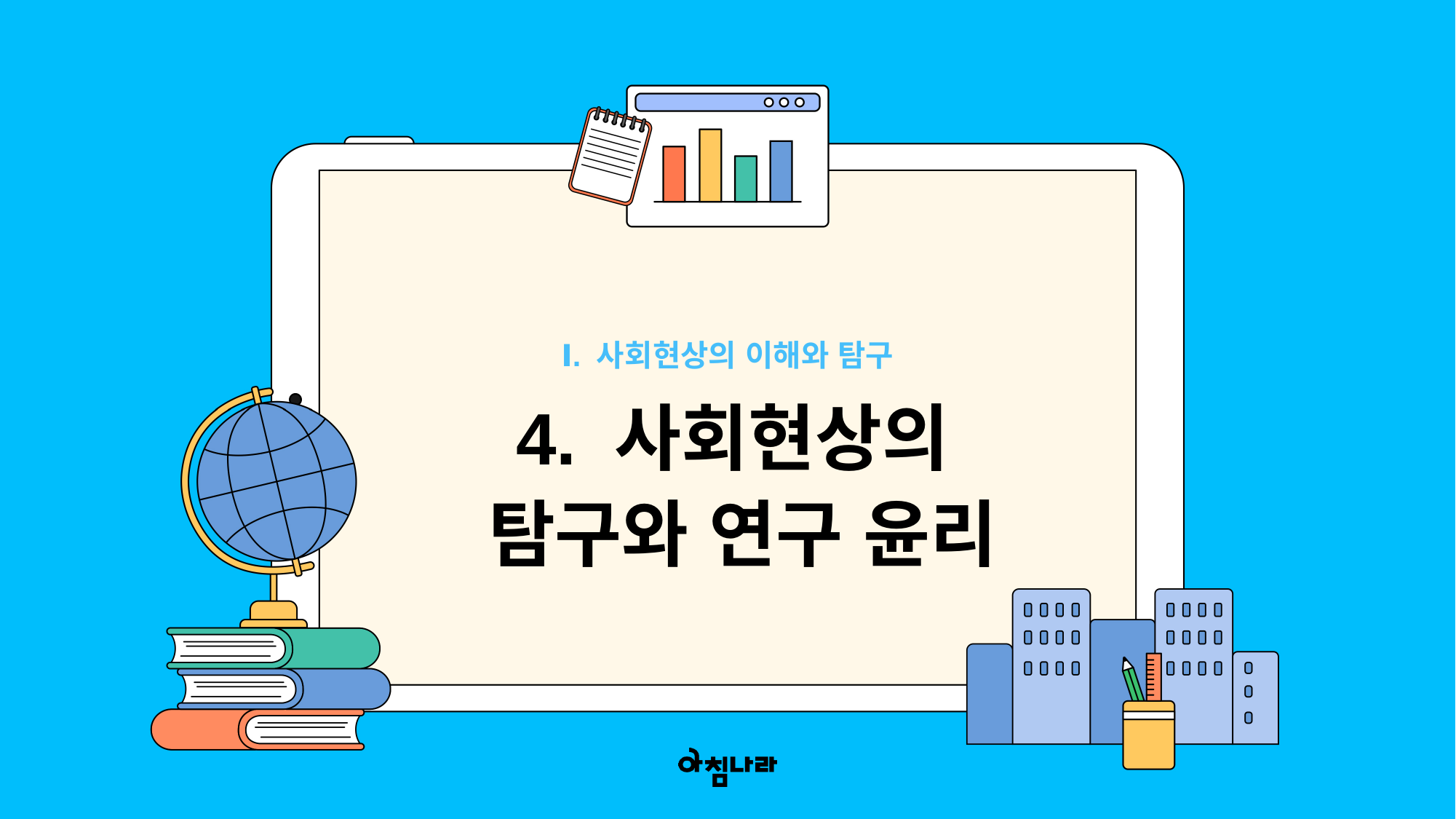

Ⅰ. 사회현상의 이해와 탐구
4. 사회현상의
탐구와 연구 윤리